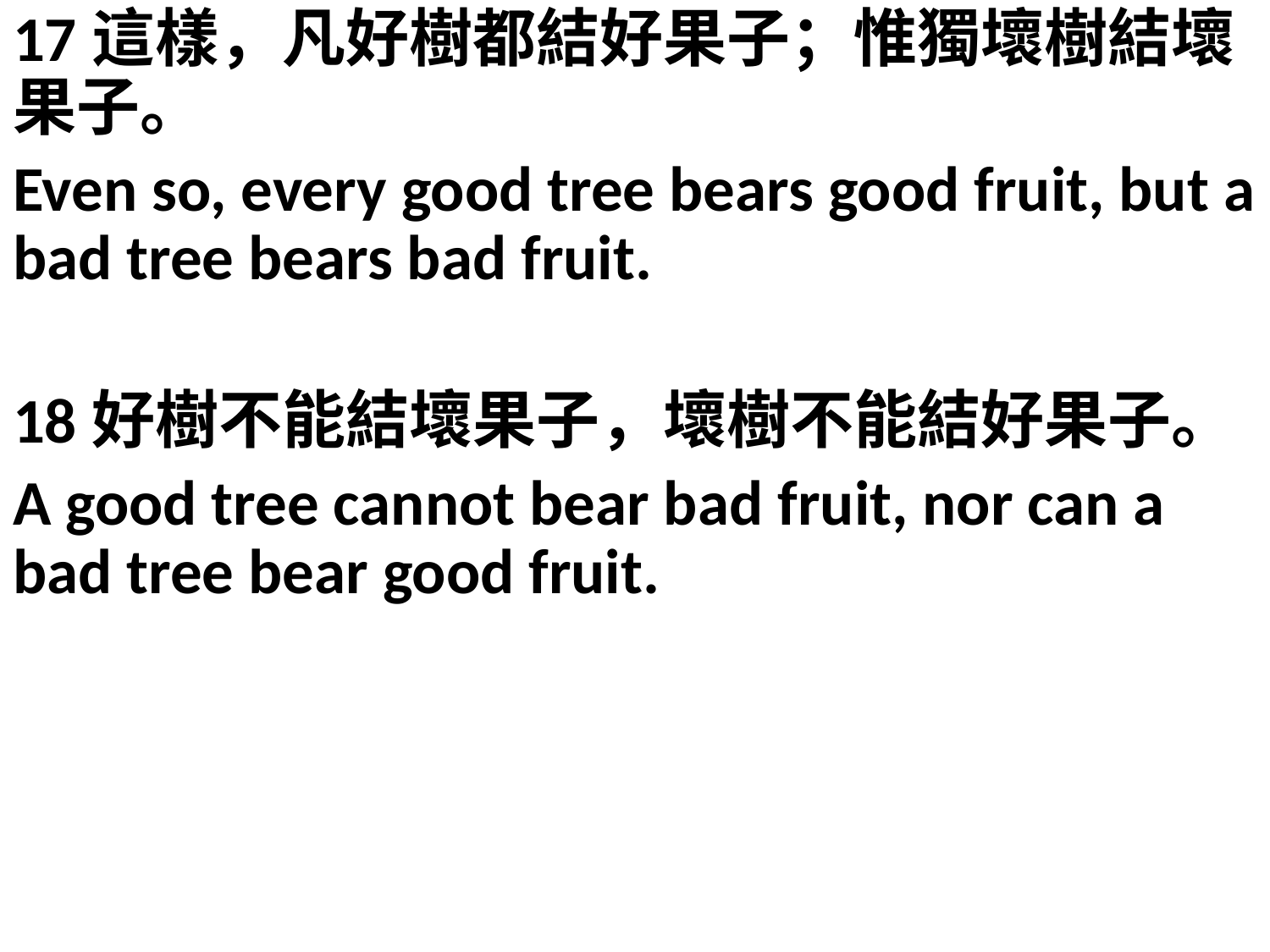

17這樣，凡好樹都結好果子；惟獨壞樹結壞果子。
Even so, every good tree bears good fruit, but a bad tree bears bad fruit.

18好樹不能結壞果子，壞樹不能結好果子。
A good tree cannot bear bad fruit, nor can a bad tree bear good fruit.